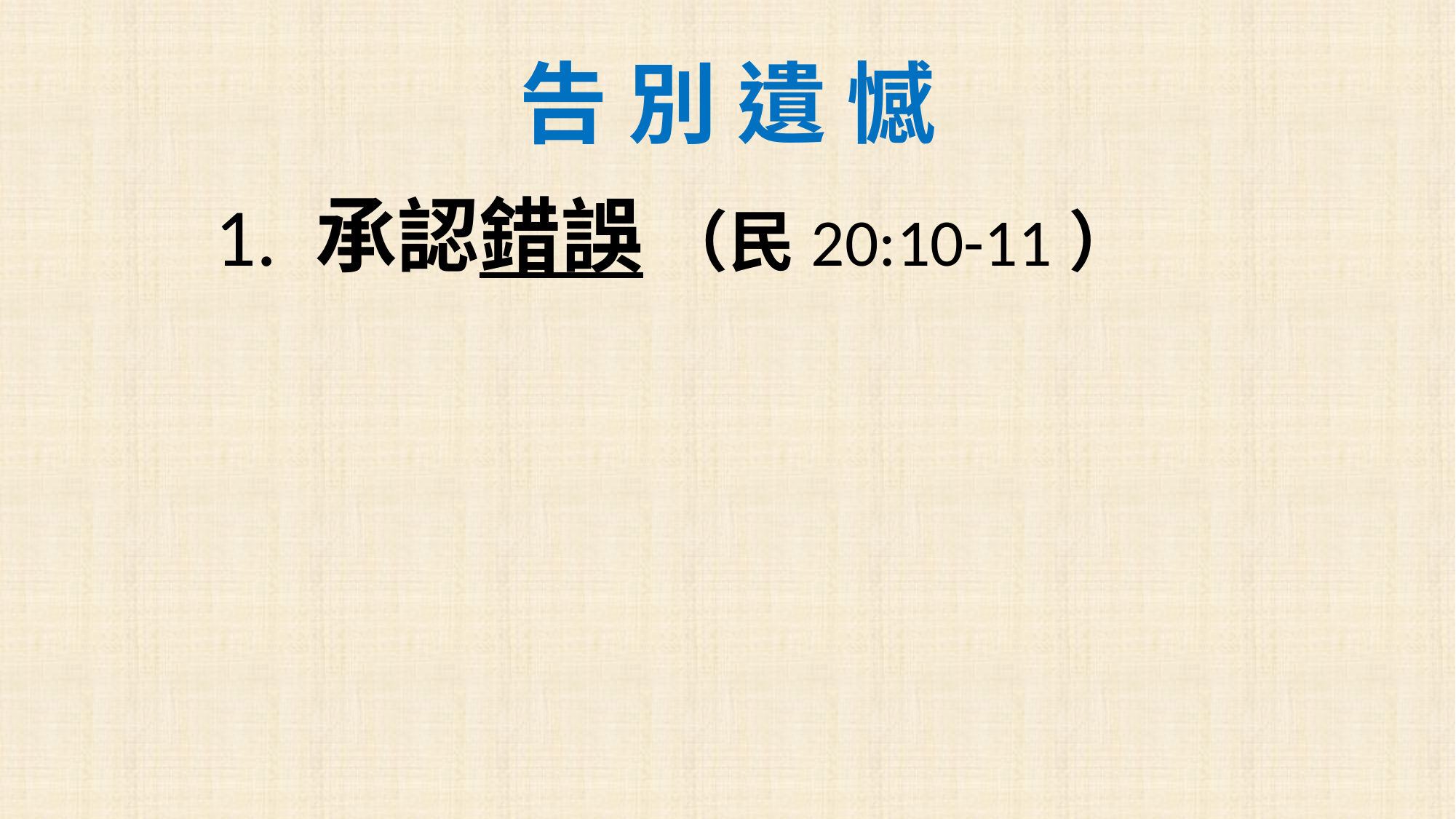

# 告 別 遺 憾
1. 承認錯誤 （民20:10-11）